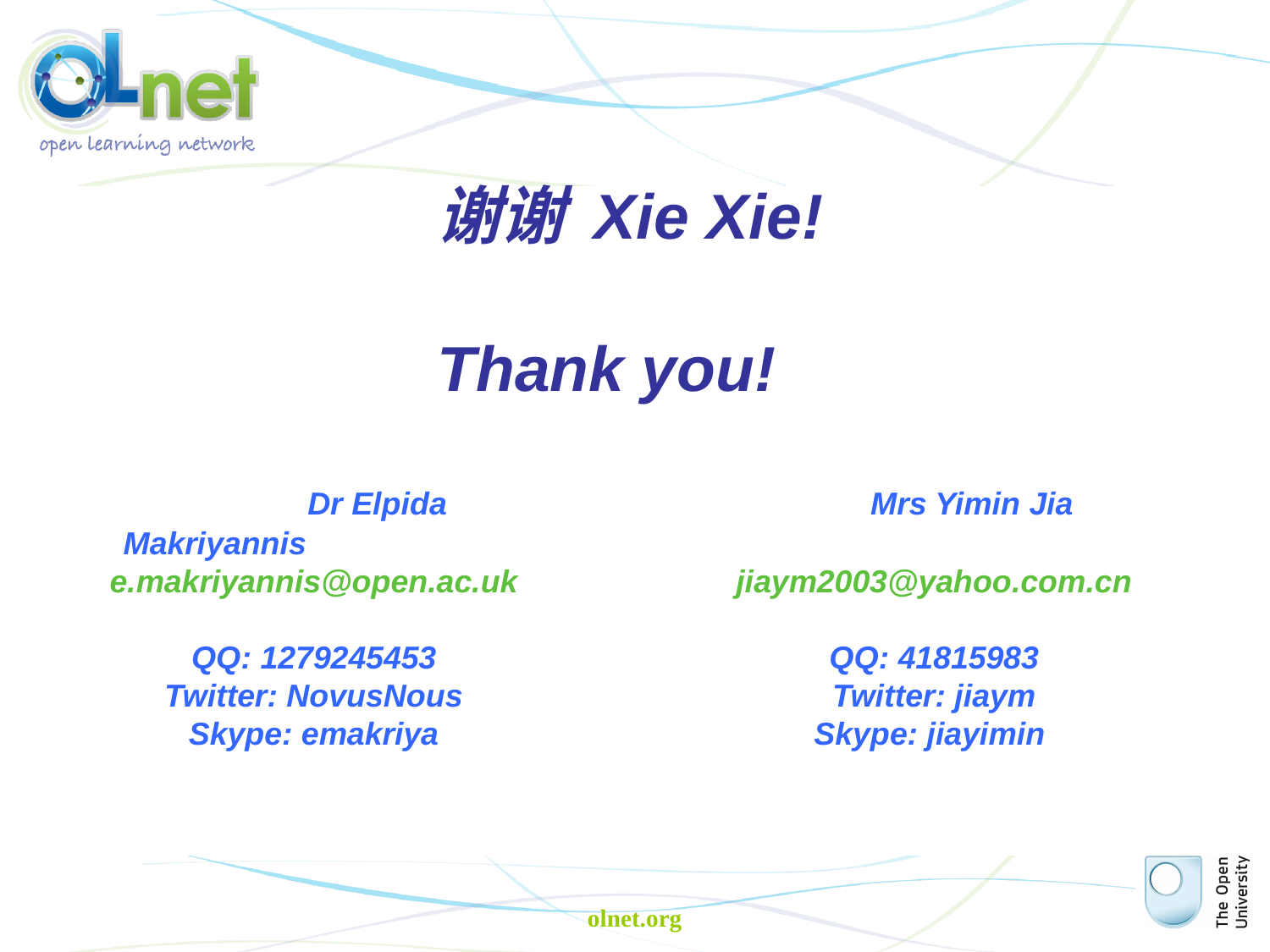

# 谢谢 Xie Xie! Thank you!
	Dr Elpida Makriyannis
e.makriyannis@open.ac.uk

QQ: 1279245453
Twitter: NovusNous
Skype: emakriya
	Mrs Yimin Jia

jiaym2003@yahoo.com.cn

QQ: 41815983
Twitter: jiaym
Skype: jiayimin
olnet.org